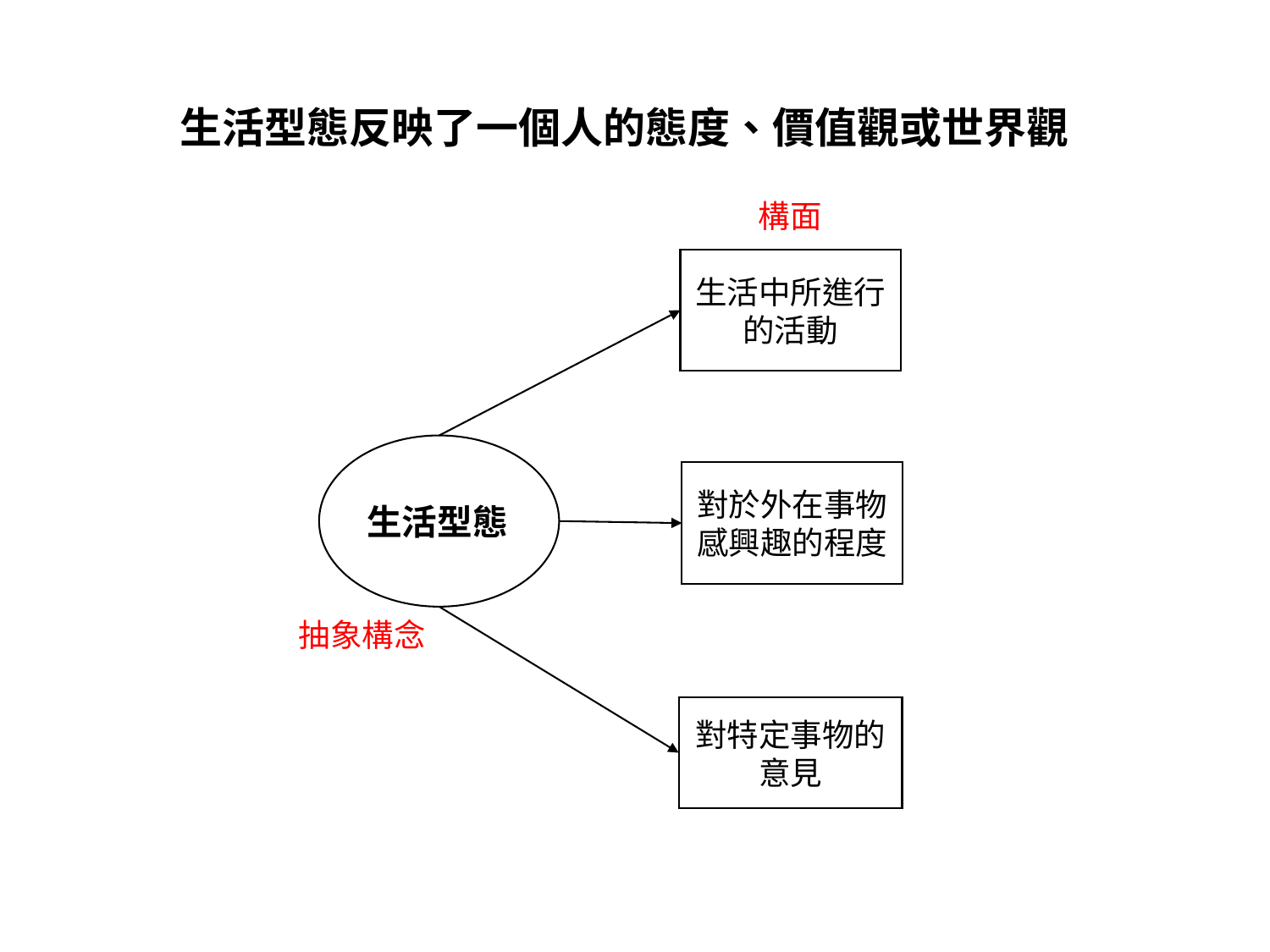

生活型態反映了一個人的態度、價值觀或世界觀
構面
生活中所進行的活動
生活型態
對於外在事物感興趣的程度
抽象構念
對特定事物的意見